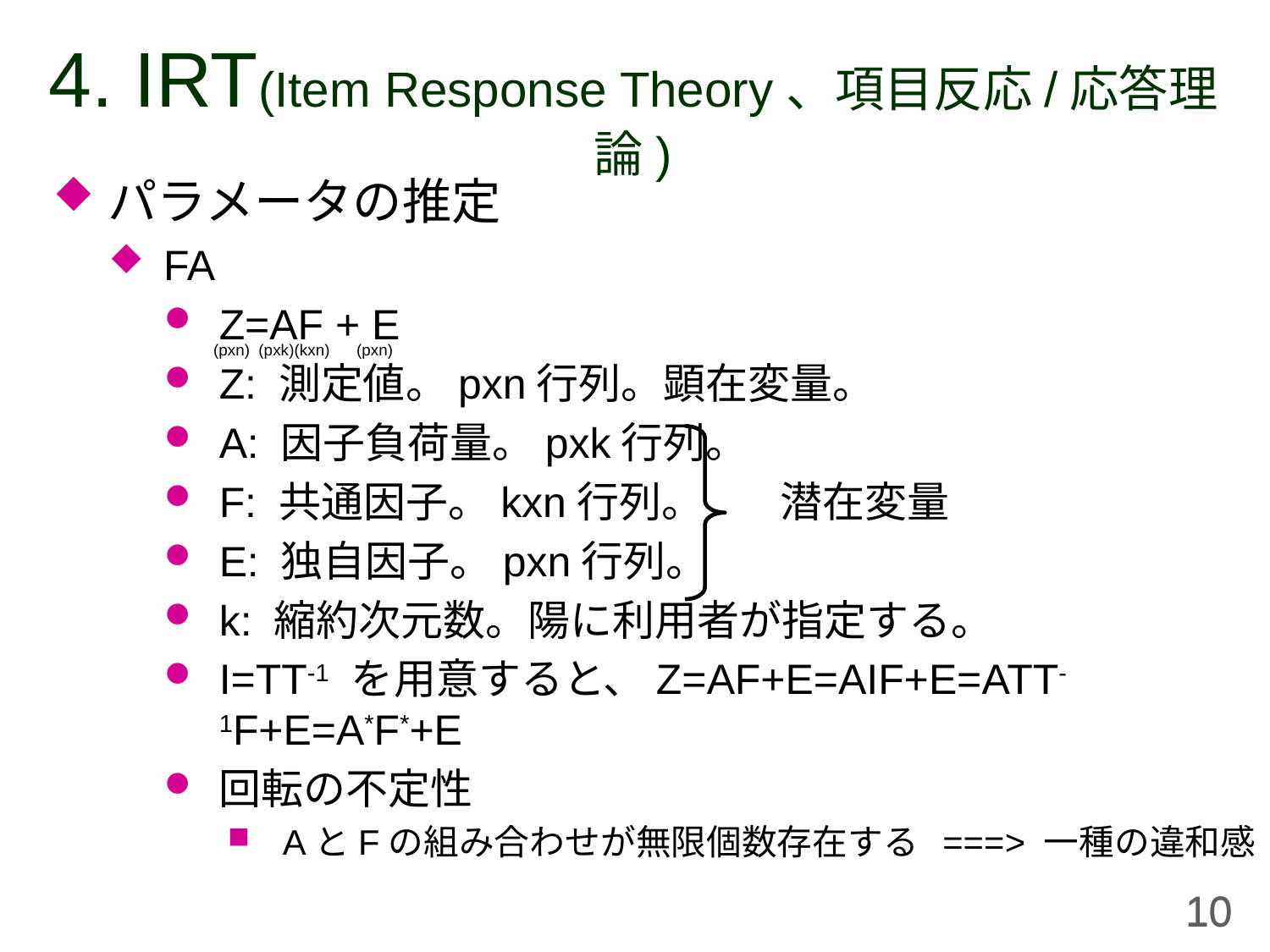

# 4. IRT(Item Response Theory、項目反応/応答理論)
パラメータの推定
FA
Z=AF + E
Z: 測定値。pxn行列。顕在変量。
A: 因子負荷量。pxk行列。
F: 共通因子。kxn行列。        潜在変量
E: 独自因子。pxn行列。
k: 縮約次元数。陽に利用者が指定する。
I=TT-1 を用意すると、Z=AF+E=AIF+E=ATT-1F+E=A*F*+E
回転の不定性
AとFの組み合わせが無限個数存在する  ===> 一種の違和感

(pxn)  (pxk)(kxn)      (pxn)

10
10